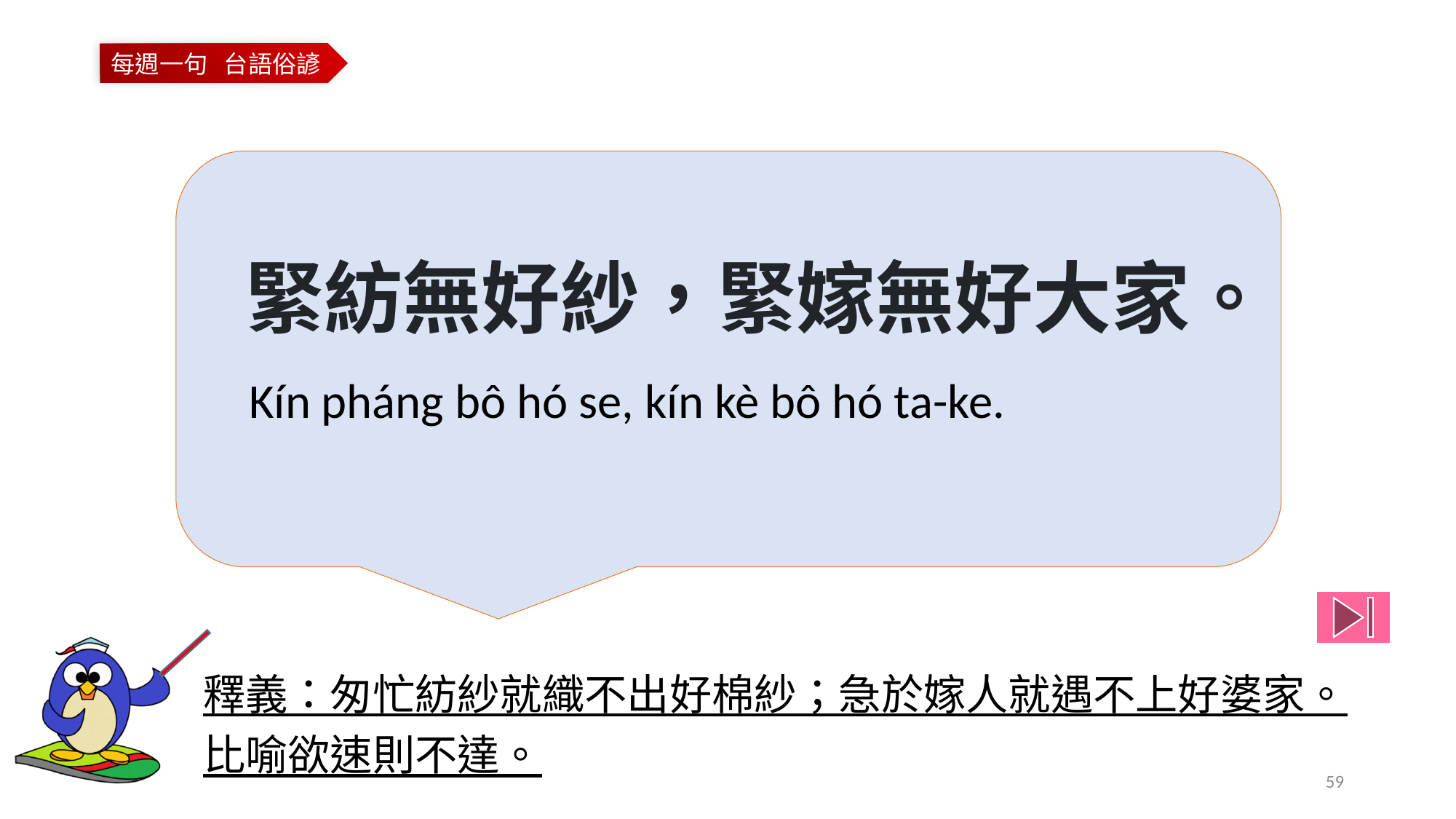

緊紡無好紗，緊嫁無好大家。
Kín pháng bô hó se, kín kè bô hó ta-ke.

釋義：匆忙紡紗就織不出好棉紗；急於嫁人就遇不上好婆家。
比喻欲速則不達。
59